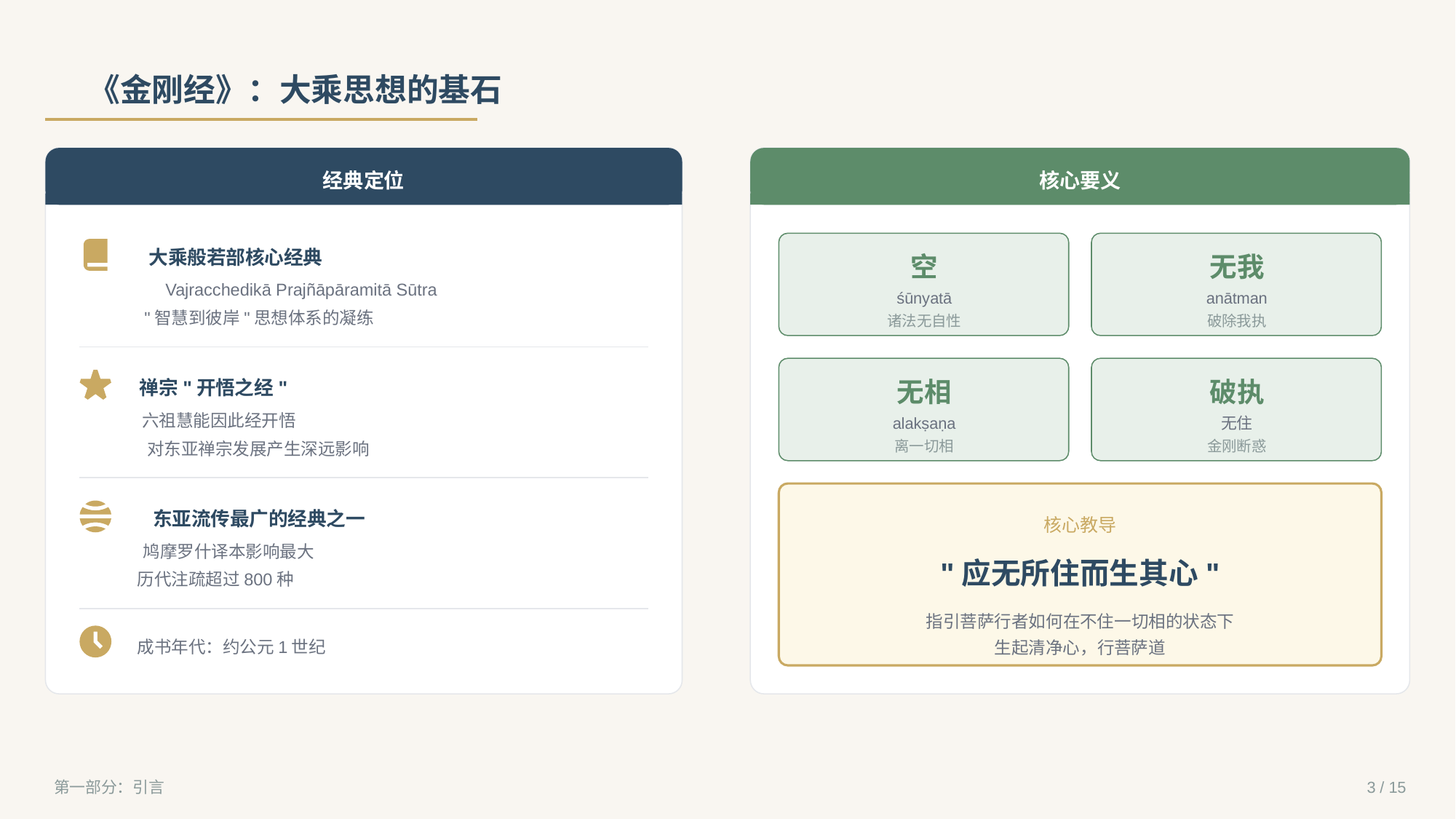

《金刚经》：大乘思想的基石

经典定位

大乘般若部核心经典
Vajracchedikā Prajñāpāramitā Sūtra
"智慧到彼岸"思想体系的凝练

禅宗"开悟之经"
六祖慧能因此经开悟
对东亚禅宗发展产生深远影响

东亚流传最广的经典之一
鸠摩罗什译本影响最大
历代注疏超过800种

成书年代：约公元1世纪

核心要义

空
无我
śūnyatā
anātman
诸法无自性
破除我执

无相
破执
alakṣaṇa
无住
离一切相
金刚断惑

核心教导
"应无所住而生其心"
指引菩萨行者如何在不住一切相的状态下
生起清净心，行菩萨道
第一部分：引言
3 / 15